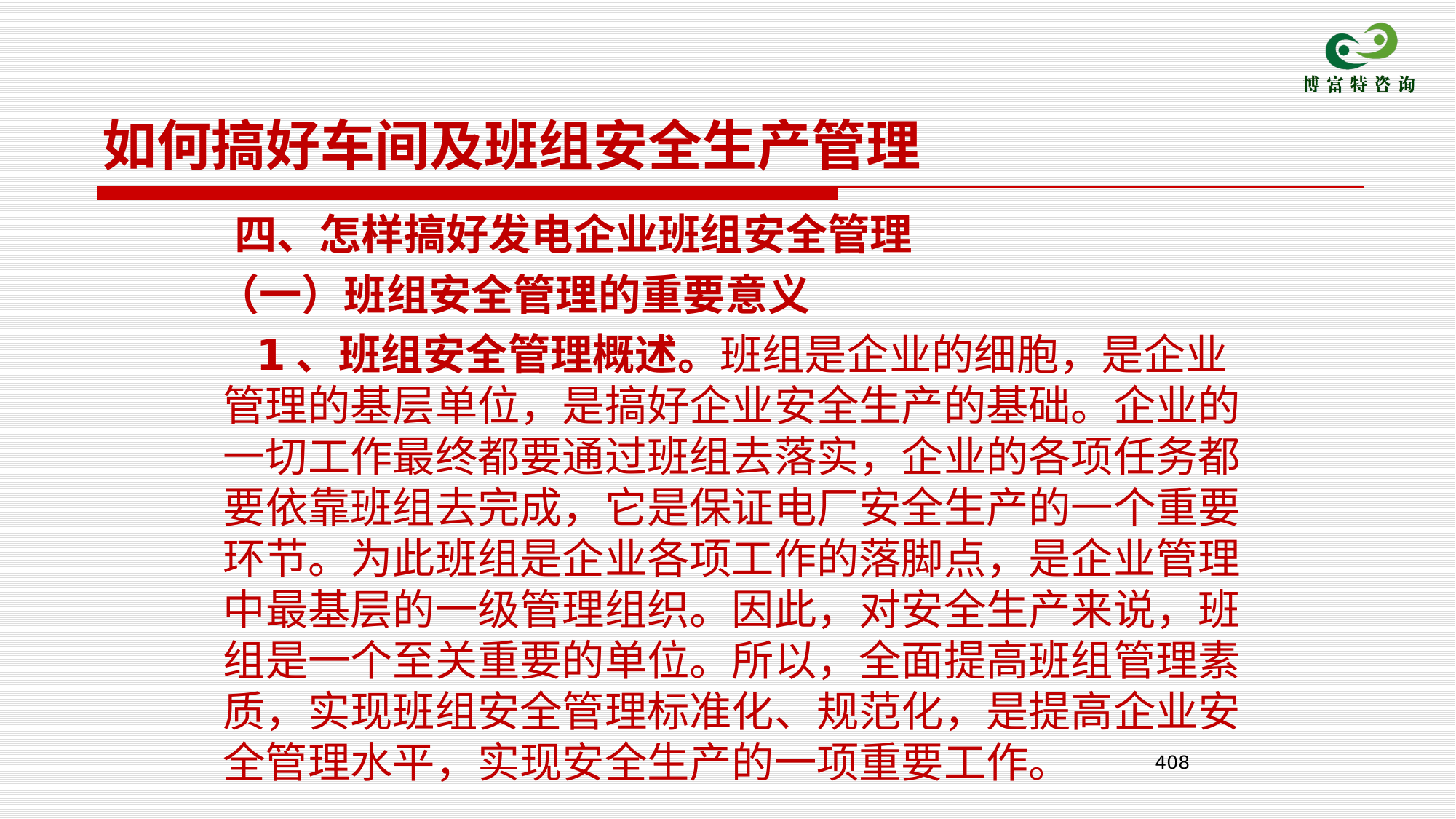

如何搞好车间及班组安全生产管理
     四、怎样搞好发电企业班组安全管理
     （一）班组安全管理的重要意义
       1、班组安全管理概述。班组是企业的细胞，是企业管理的基层单位，是搞好企业安全生产的基础。企业的一切工作最终都要通过班组去落实，企业的各项任务都要依靠班组去完成，它是保证电厂安全生产的一个重要环节。为此班组是企业各项工作的落脚点，是企业管理中最基层的一级管理组织。因此，对安全生产来说，班组是一个至关重要的单位。所以，全面提高班组管理素质，实现班组安全管理标准化、规范化，是提高企业安全管理水平，实现安全生产的一项重要工作。

408